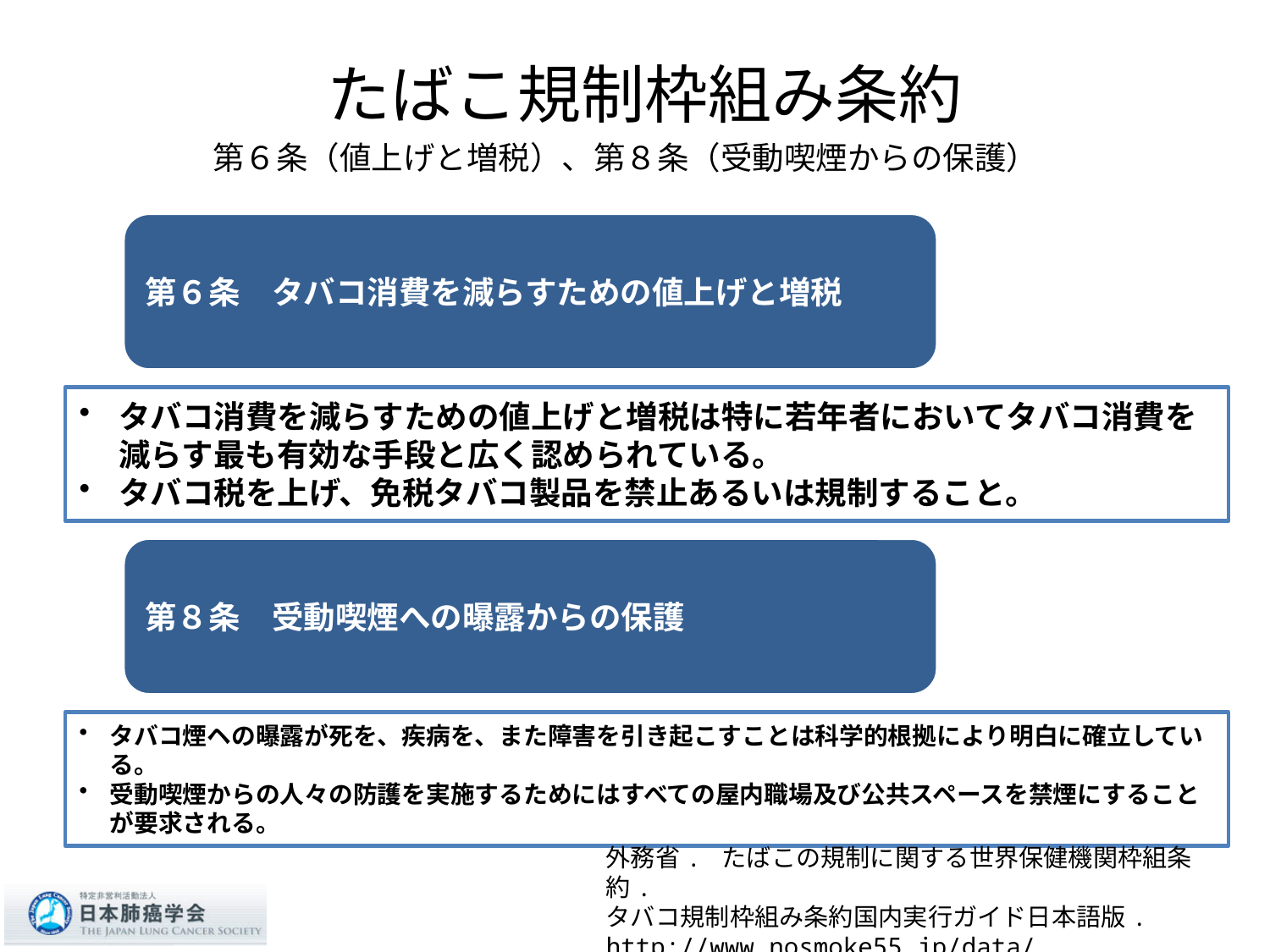

# たばこ規制枠組み条約 第６条（値上げと増税）、第８条（受動喫煙からの保護）
第６条　タバコ消費を減らすための値上げと増税
タバコ消費を減らすための値上げと増税は特に若年者においてタバコ消費を減らす最も有効な手段と広く認められている。
タバコ税を上げ、免税タバコ製品を禁止あるいは規制すること。
第８条　受動喫煙への曝露からの保護
タバコ煙ヘの曝露が死を、疾病を、また障害を引き起こすことは科学的根拠により明白に確立している。
受動喫煙からの人々の防護を実施するためにはすべての屋内職場及び公共スペースを禁煙にすることが要求される。
外務省. たばこの規制に関する世界保健機関枠組条約.
タバコ規制枠組み条約国内実行ガイド日本語版.
http://www.nosmoke55.jp/data/0605fctcguide.pdf